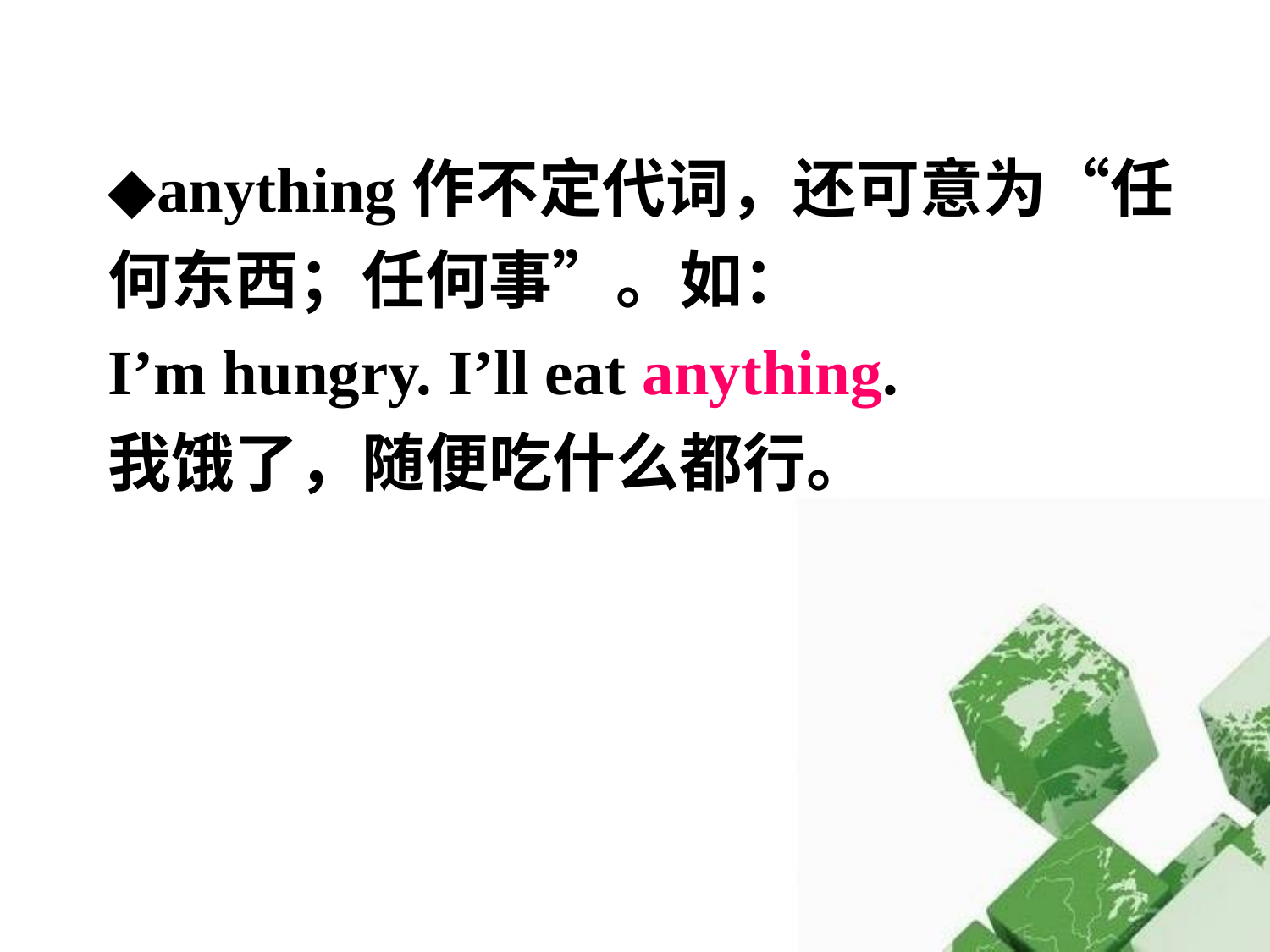

◆anything作不定代词，还可意为“任何东西；任何事”。如：
I’m hungry. I’ll eat anything.
我饿了，随便吃什么都行。